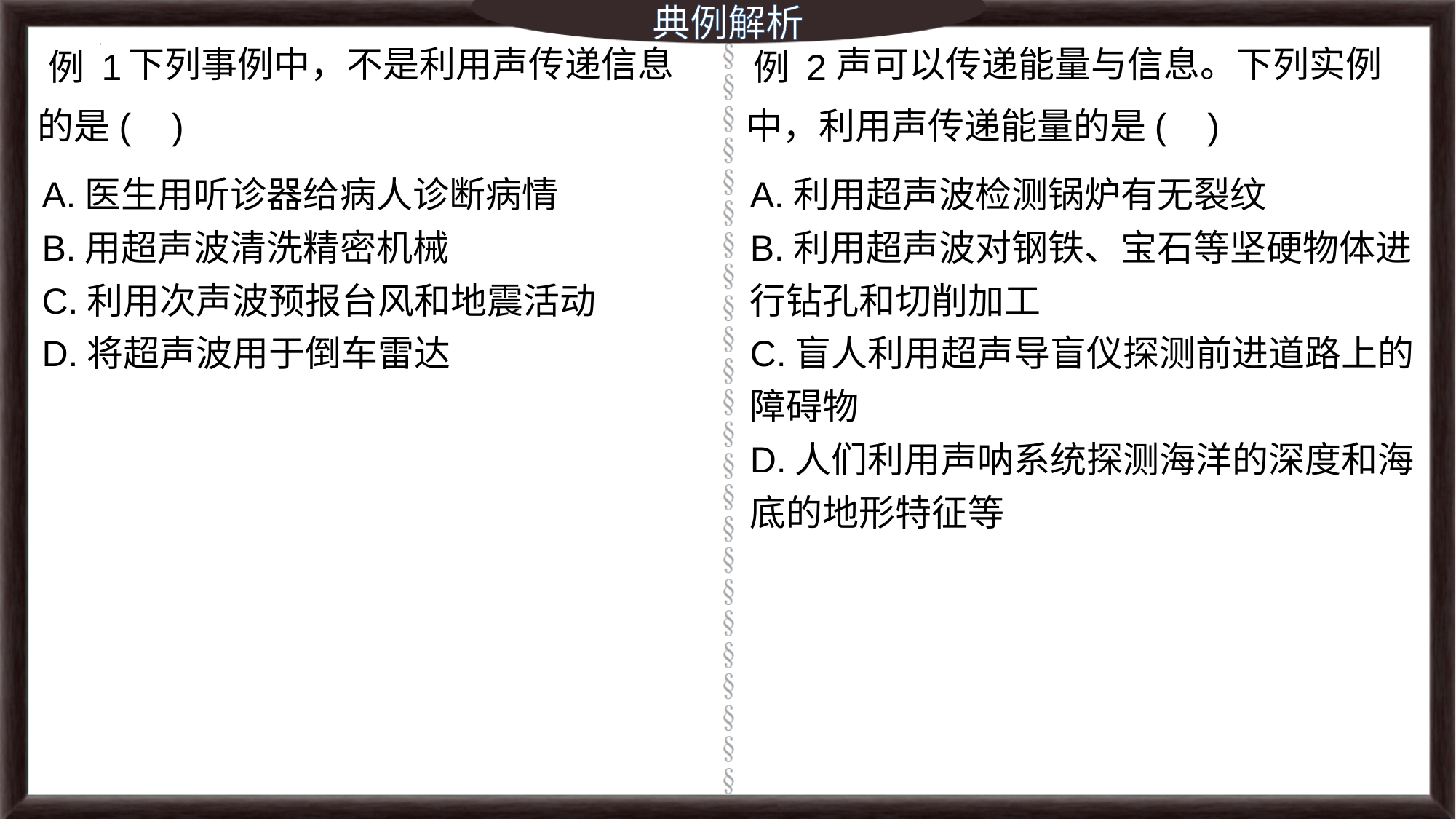

典例解析
          下列事例中，不是利用声传递信息的是(    )
          声可以传递能量与信息。下列实例中，利用声传递能量的是(    )
例 1
例 2
A.利用超声波检测锅炉有无裂纹
B.利用超声波对钢铁、宝石等坚硬物体进行钻孔和切削加工
C.盲人利用超声导盲仪探测前进道路上的障碍物
D.人们利用声呐系统探测海洋的深度和海底的地形特征等
A.医生用听诊器给病人诊断病情
B.用超声波清洗精密机械
C.利用次声波预报台风和地震活动
D.将超声波用于倒车雷达